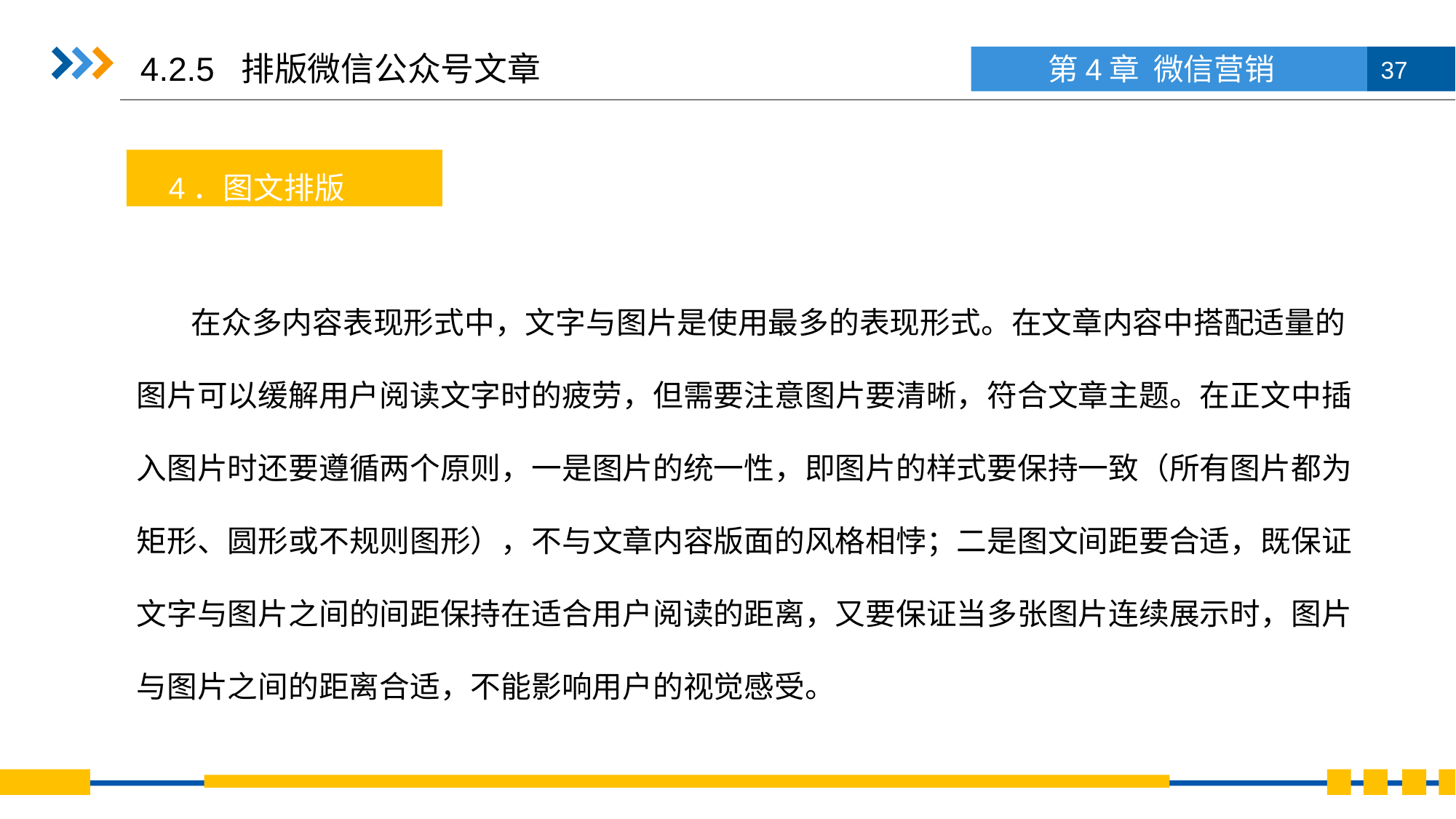

4.2.5  排版微信公众号文章
4．图文排版
在众多内容表现形式中，文字与图片是使用最多的表现形式。在文章内容中搭配适量的图片可以缓解用户阅读文字时的疲劳，但需要注意图片要清晰，符合文章主题。在正文中插入图片时还要遵循两个原则，一是图片的统一性，即图片的样式要保持一致（所有图片都为矩形、圆形或不规则图形），不与文章内容版面的风格相悖；二是图文间距要合适，既保证文字与图片之间的间距保持在适合用户阅读的距离，又要保证当多张图片连续展示时，图片与图片之间的距离合适，不能影响用户的视觉感受。